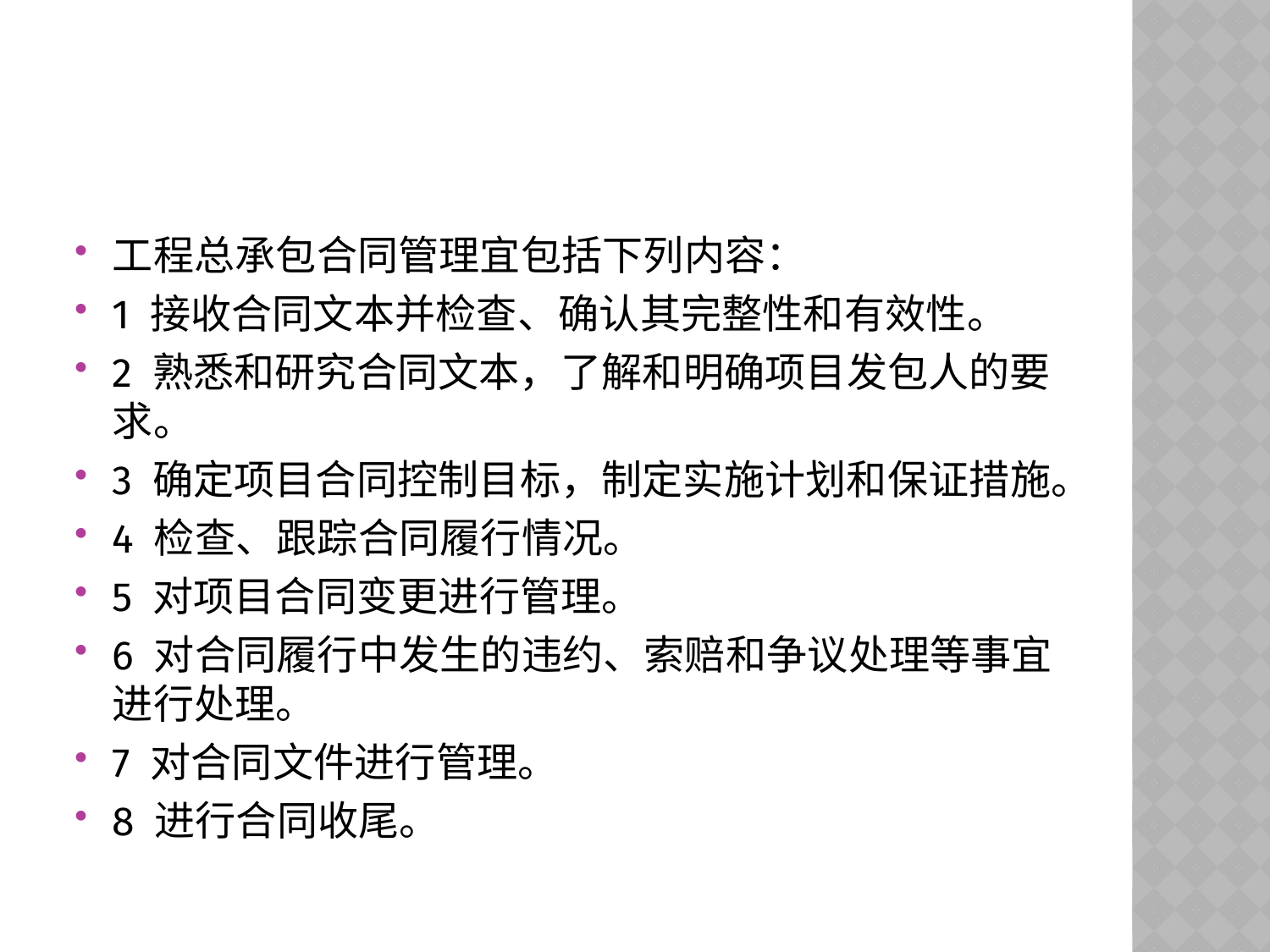

#
工程总承包合同管理宜包括下列内容：
1 接收合同文本并检查、确认其完整性和有效性。
2 熟悉和研究合同文本，了解和明确项目发包人的要求。
3 确定项目合同控制目标，制定实施计划和保证措施。
4 检查、跟踪合同履行情况。
5 对项目合同变更进行管理。
6 对合同履行中发生的违约、索赔和争议处理等事宜进行处理。
7 对合同文件进行管理。
8 进行合同收尾。